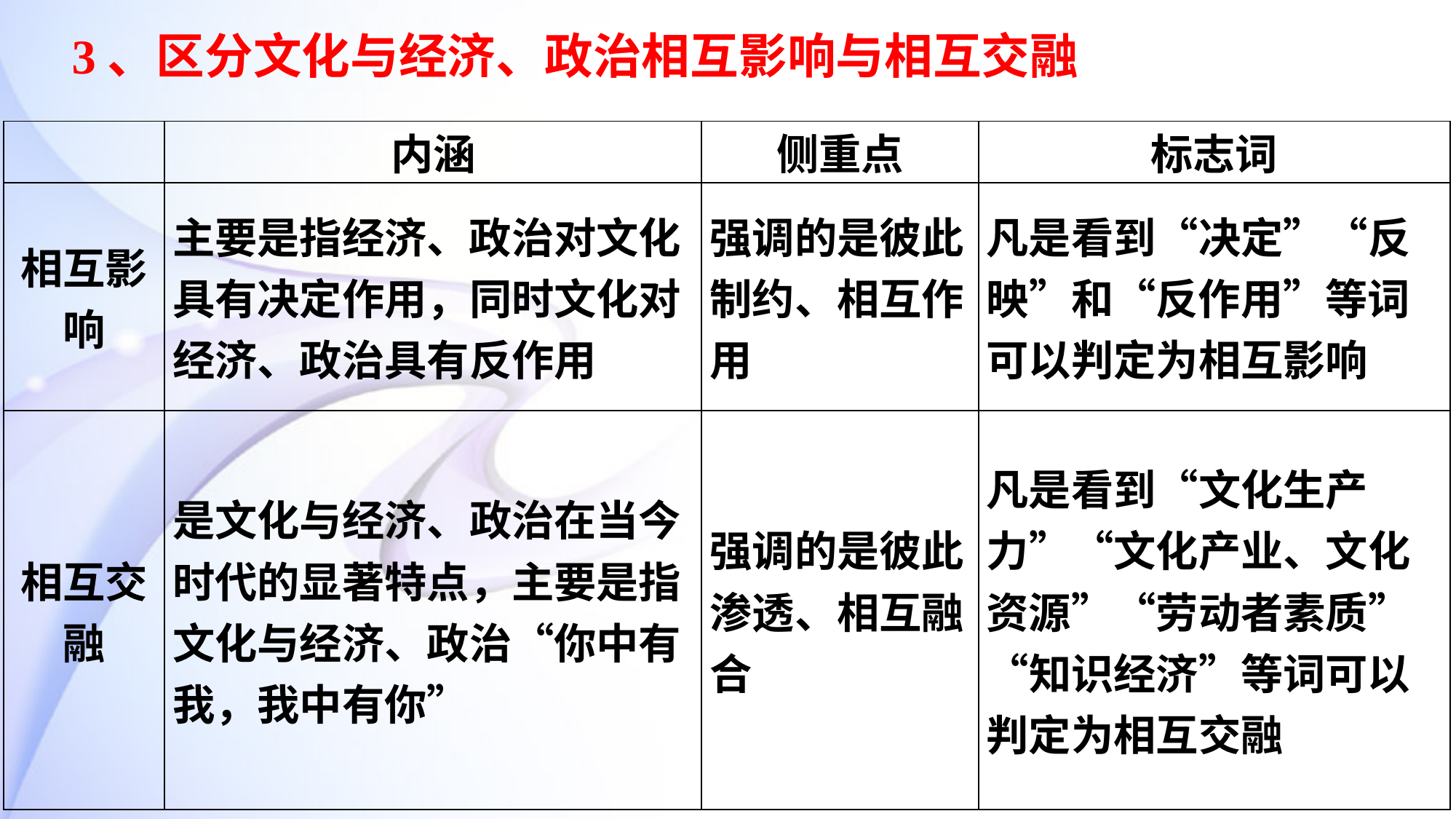

3、区分文化与经济、政治相互影响与相互交融

|  | 内涵 | 侧重点 | 标志词 |
| --- | --- | --- | --- |
| 相互影响 | 主要是指经济、政治对文化具有决定作用，同时文化对经济、政治具有反作用 | 强调的是彼此制约、相互作用 | 凡是看到“决定”“反映”和“反作用”等词可以判定为相互影响 |
| 相互交融 | 是文化与经济、政治在当今时代的显著特点，主要是指文化与经济、政治“你中有我，我中有你” | 强调的是彼此渗透、相互融合 | 凡是看到“文化生产力”“文化产业、文化资源”“劳动者素质”“知识经济”等词可以判定为相互交融 |